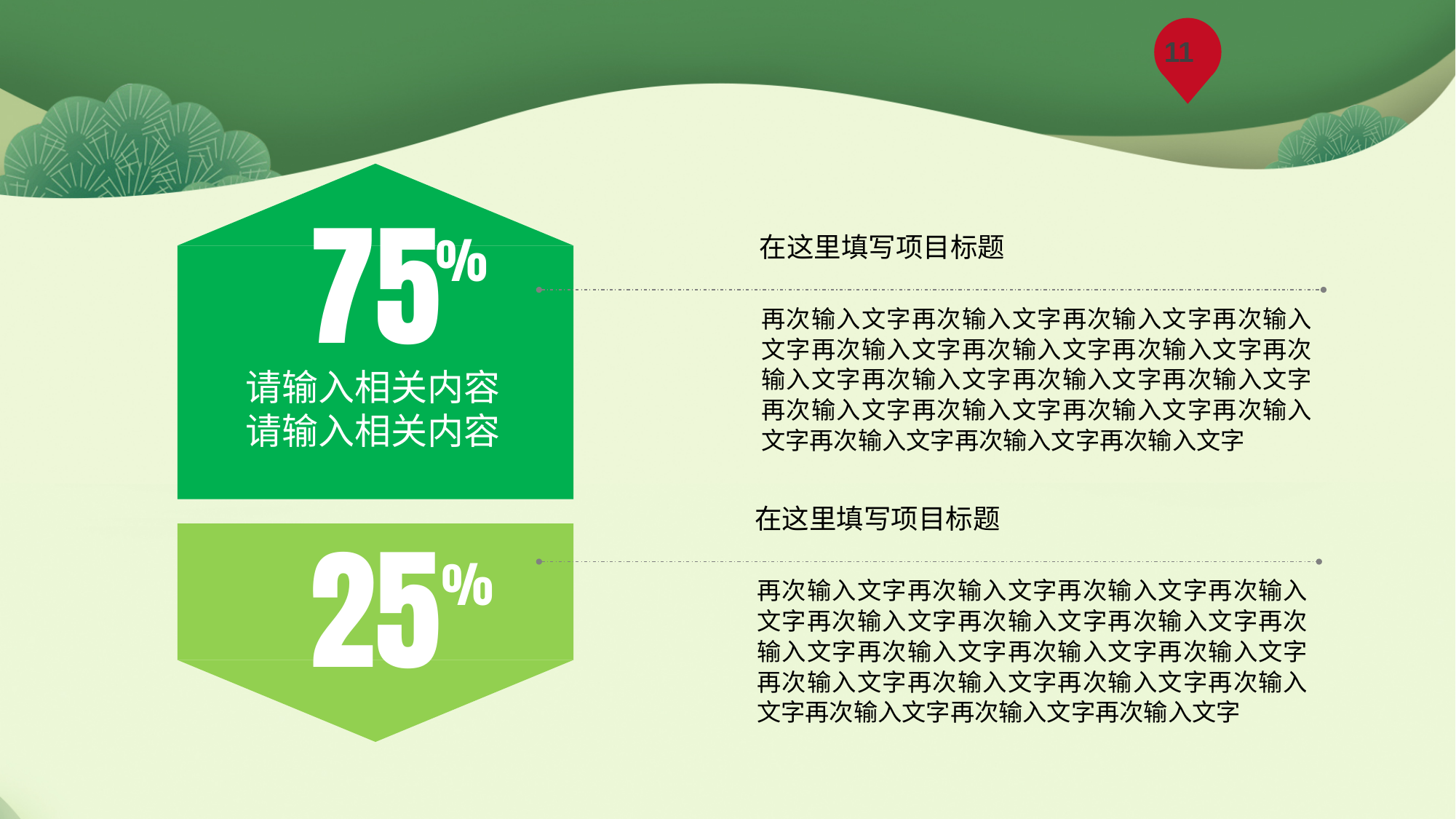

75
在这里填写项目标题
%
再次输入文字再次输入文字再次输入文字再次输入文字再次输入文字再次输入文字再次输入文字再次输入文字再次输入文字再次输入文字再次输入文字再次输入文字再次输入文字再次输入文字再次输入文字再次输入文字再次输入文字再次输入文字

请输入相关内容
请输入相关内容
在这里填写项目标题

25
%
再次输入文字再次输入文字再次输入文字再次输入文字再次输入文字再次输入文字再次输入文字再次输入文字再次输入文字再次输入文字再次输入文字再次输入文字再次输入文字再次输入文字再次输入文字再次输入文字再次输入文字再次输入文字